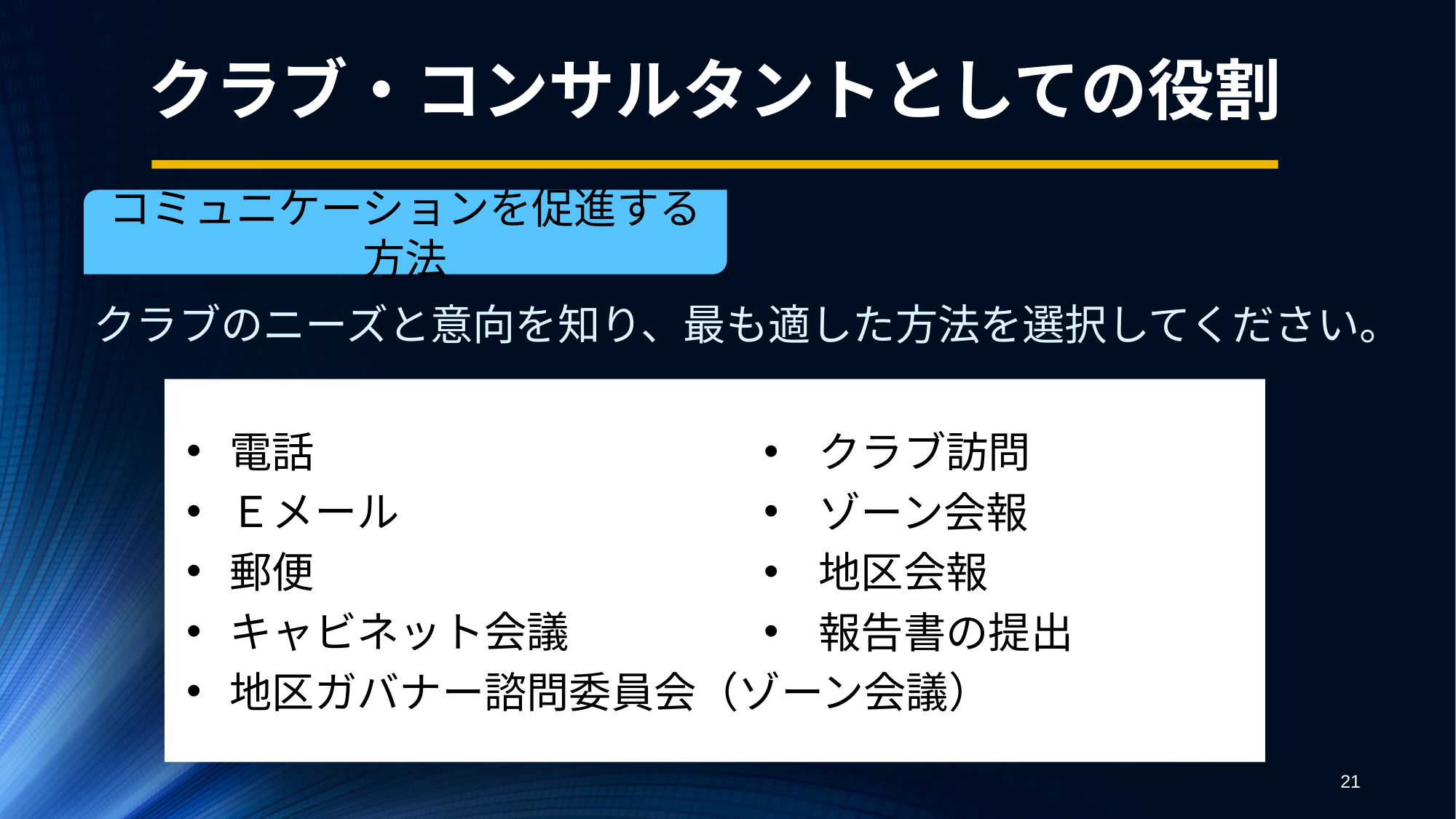

クラブ・コンサルタントとしての役割

コミュニケーションを促進する方法
クラブのニーズと意向を知り、最も適した方法を選択してください。
電話
Ｅメール
郵便
キャビネット会議
地区ガバナー諮問委員会（ゾーン会議）
クラブ訪問
ゾーン会報
地区会報
報告書の提出
21